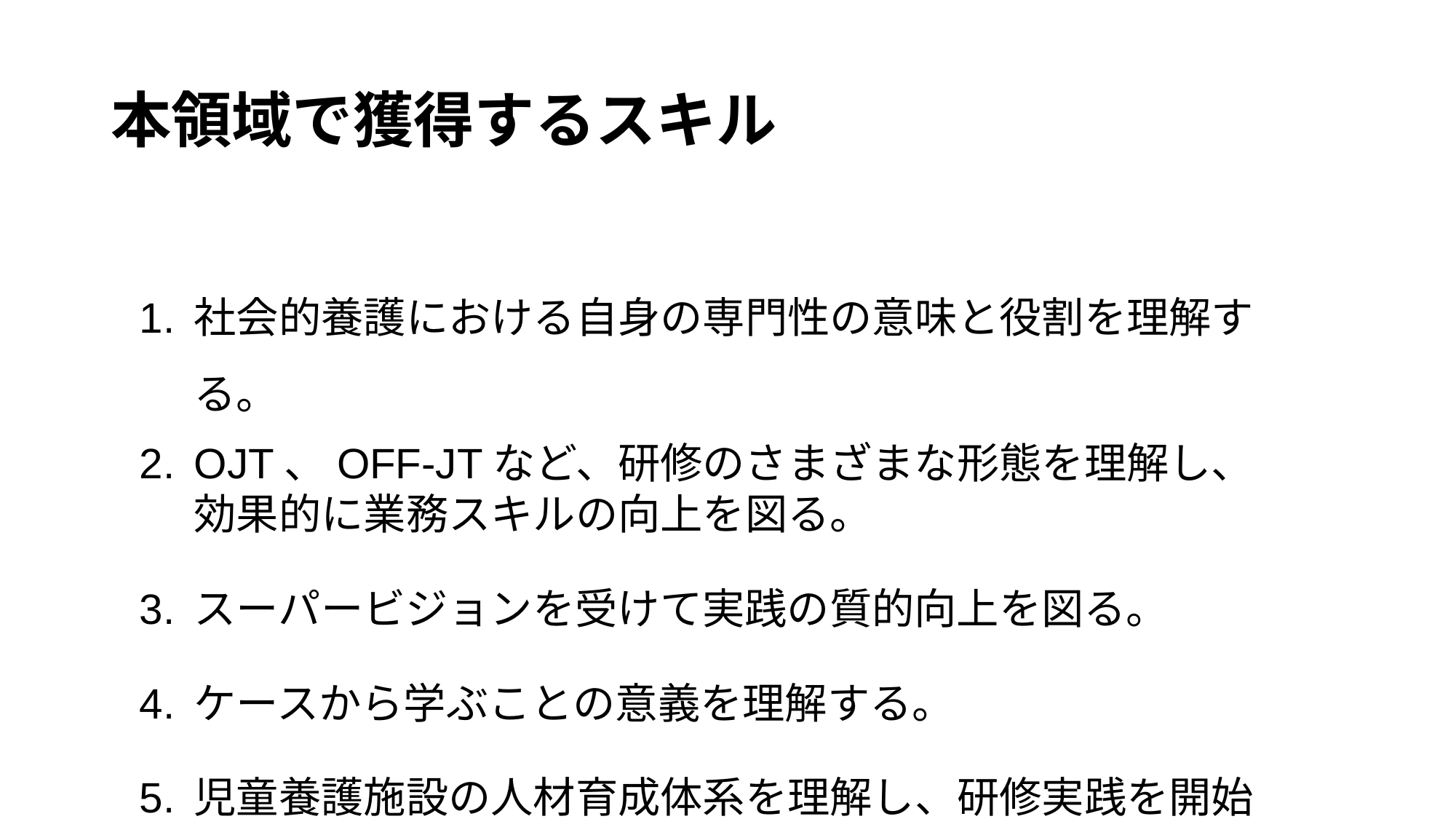

# 本領域で獲得するスキル
社会的養護における自身の専門性の意味と役割を理解する。
OJT、OFF-JTなど、研修のさまざまな形態を理解し、効果的に業務スキルの向上を図る。
スーパービジョンを受けて実践の質的向上を図る。
ケースから学ぶことの意義を理解する。
児童養護施設の人材育成体系を理解し、研修実践を開始する。